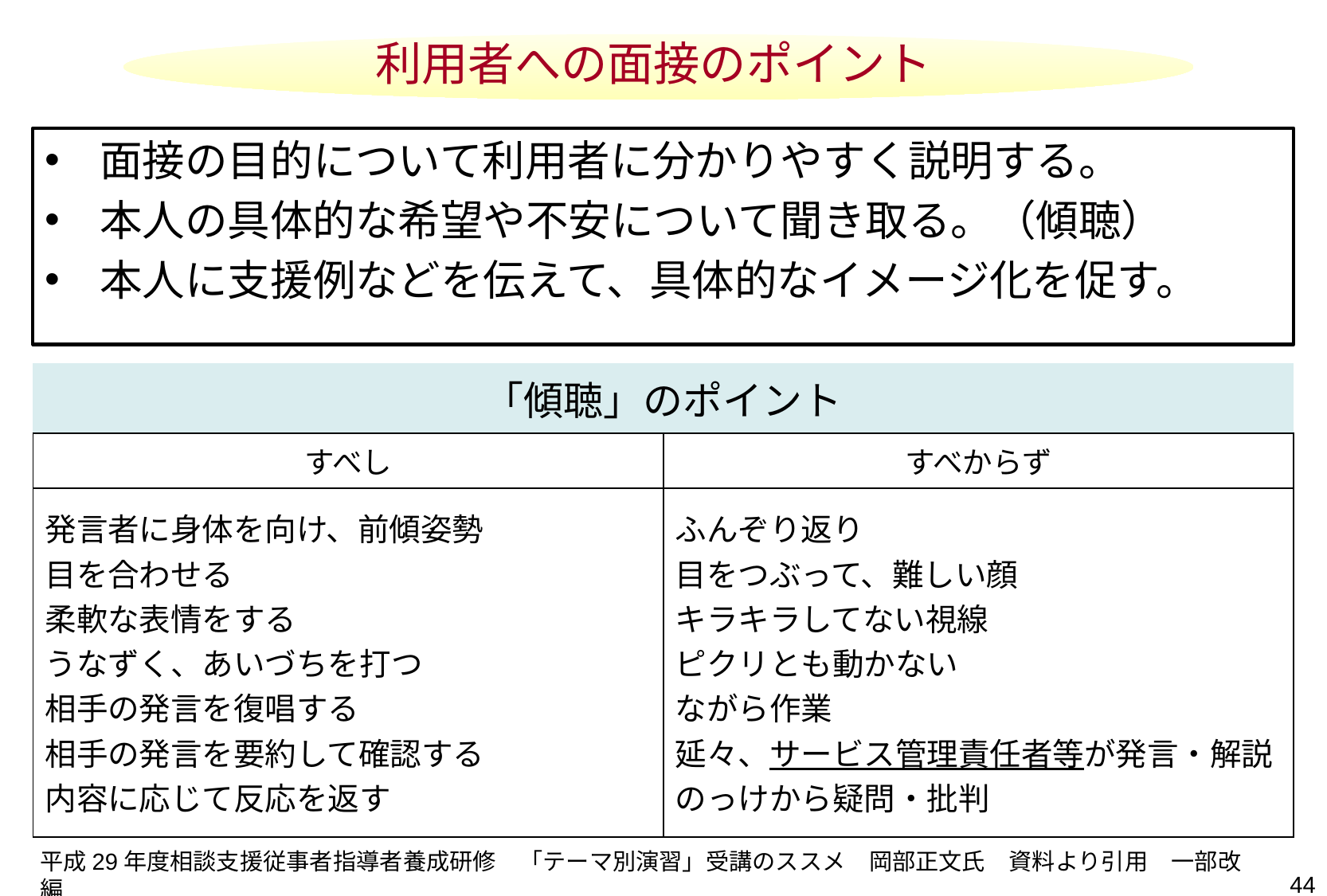

利用者への面接のポイント

面接の目的について利用者に分かりやすく説明する。
本人の具体的な希望や不安について聞き取る。（傾聴）
本人に支援例などを伝えて、具体的なイメージ化を促す。
| 「傾聴」のポイント |  |
| --- | --- |
| すべし | すべからず |
| 発言者に身体を向け、前傾姿勢 目を合わせる 柔軟な表情をする うなずく、あいづちを打つ 相手の発言を復唱する 相手の発言を要約して確認する 内容に応じて反応を返す | ふんぞり返り 目をつぶって、難しい顔 キラキラしてない視線 ピクリとも動かない ながら作業 延々、サービス管理責任者等が発言・解説 のっけから疑問・批判 |
平成29年度相談支援従事者指導者養成研修　「テーマ別演習」受講のススメ　岡部正文氏　資料より引用　一部改編
44